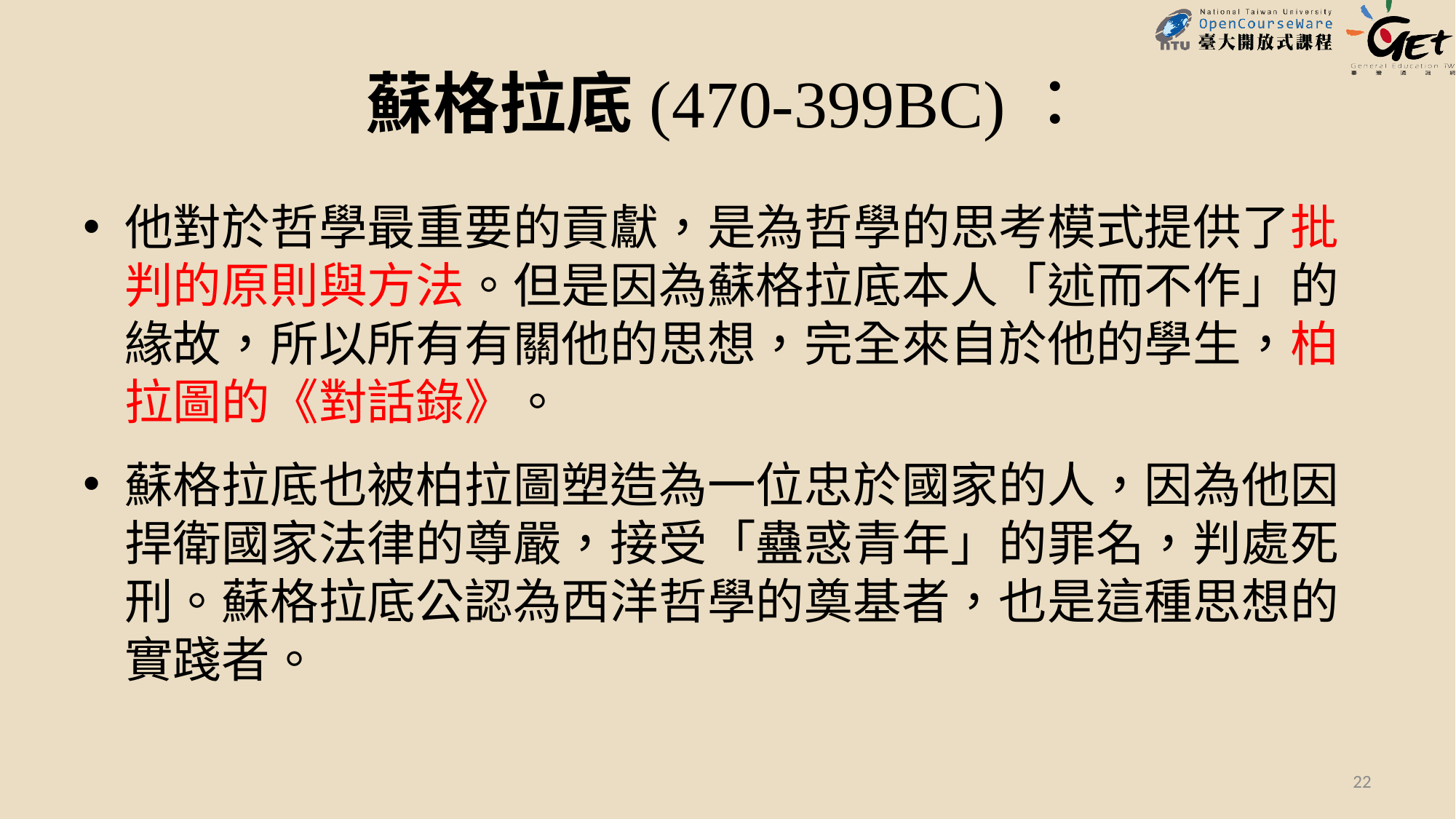

# 蘇格拉底(470-399BC)：
他對於哲學最重要的貢獻，是為哲學的思考模式提供了批判的原則與方法。但是因為蘇格拉底本人「述而不作」的緣故，所以所有有關他的思想，完全來自於他的學生，柏拉圖的《對話錄》。
蘇格拉底也被柏拉圖塑造為一位忠於國家的人，因為他因捍衛國家法律的尊嚴，接受「蠱惑青年」的罪名，判處死刑。蘇格拉底公認為西洋哲學的奠基者，也是這種思想的實踐者。

22